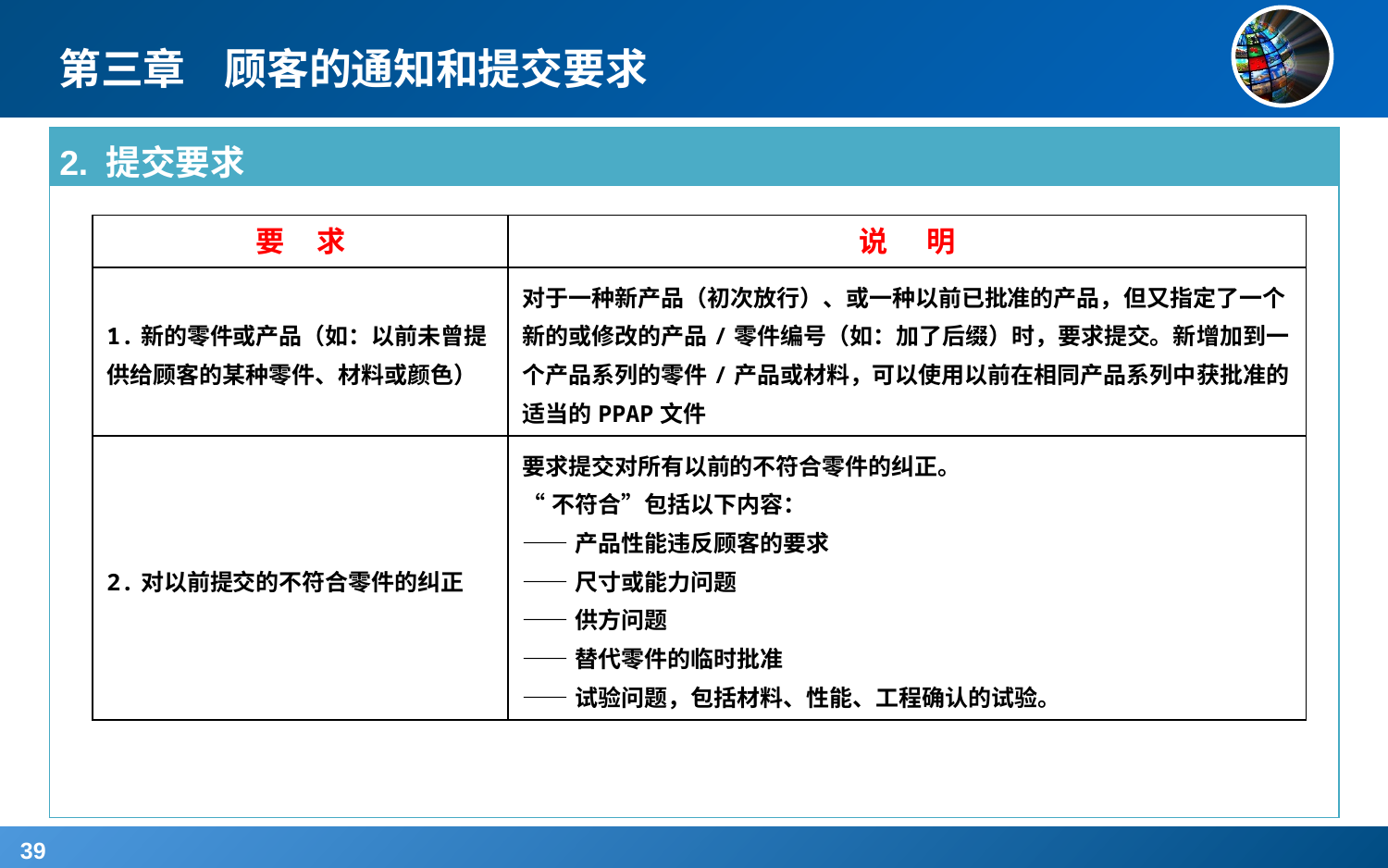

# 第三章    顾客的通知和提交要求
| 2. 提交要求 |
| --- |
|  |
| 要 求 | 说 明 |
| --- | --- |
| 1.新的零件或产品（如：以前未曾提供给顾客的某种零件、材料或颜色） | 对于一种新产品（初次放行）、或一种以前已批准的产品，但又指定了一个新的或修改的产品/零件编号（如：加了后缀）时，要求提交。新增加到一个产品系列的零件/产品或材料，可以使用以前在相同产品系列中获批准的适当的PPAP文件 |
| 2.对以前提交的不符合零件的纠正 | 要求提交对所有以前的不符合零件的纠正。 “不符合”包括以下内容： ——产品性能违反顾客的要求 ——尺寸或能力问题 ——供方问题 ——替代零件的临时批准 ——试验问题，包括材料、性能、工程确认的试验。 |